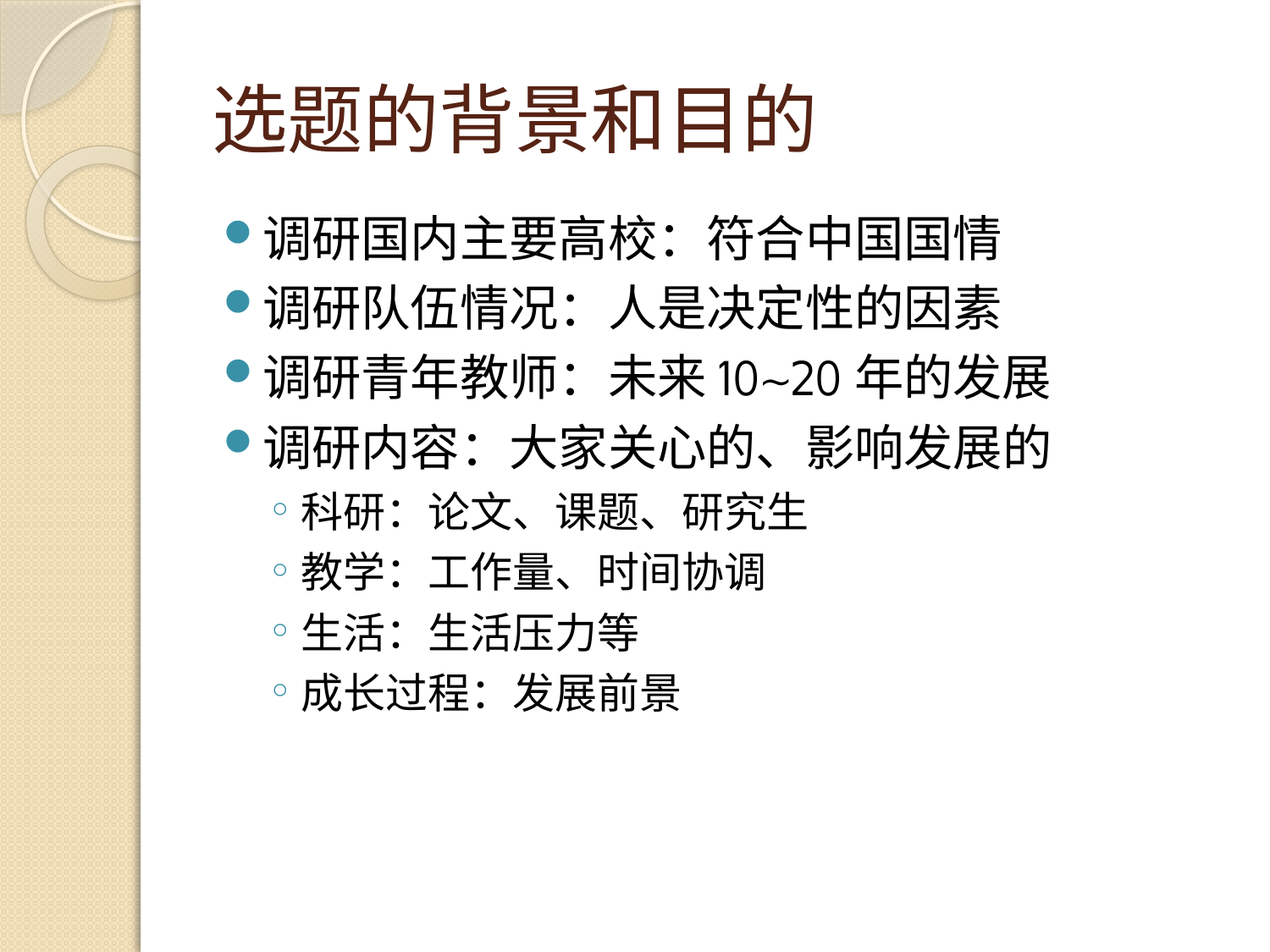

# 选题的背景和目的
调研国内主要高校：符合中国国情
调研队伍情况：人是决定性的因素
调研青年教师：未来10~20年的发展
调研内容：大家关心的、影响发展的
科研：论文、课题、研究生
教学：工作量、时间协调
生活：生活压力等
成长过程：发展前景